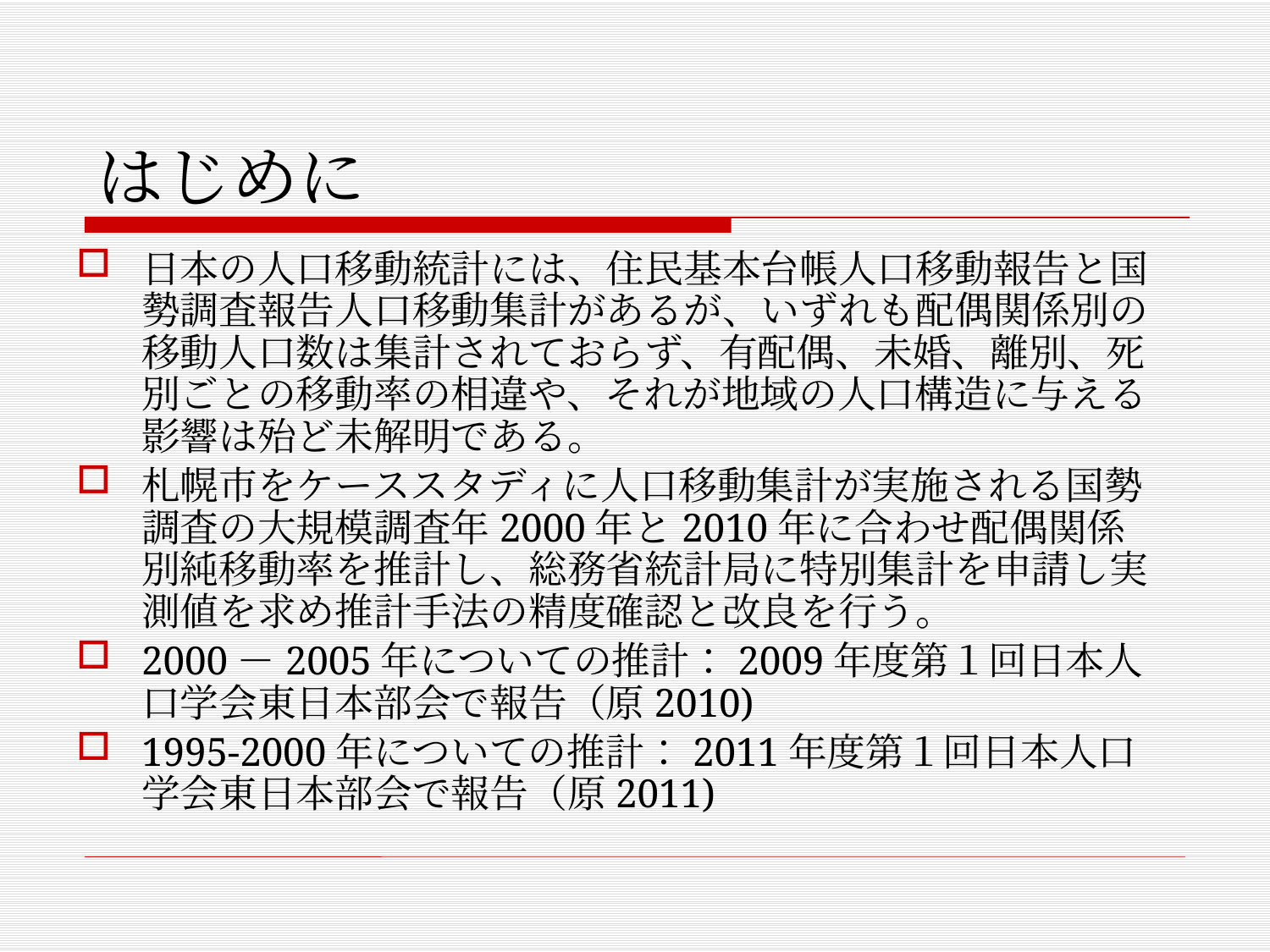

# はじめに
日本の人口移動統計には、住民基本台帳人口移動報告と国勢調査報告人口移動集計があるが、いずれも配偶関係別の移動人口数は集計されておらず、有配偶、未婚、離別、死別ごとの移動率の相違や、それが地域の人口構造に与える影響は殆ど未解明である。
札幌市をケーススタディに人口移動集計が実施される国勢調査の大規模調査年2000年と2010年に合わせ配偶関係別純移動率を推計し、総務省統計局に特別集計を申請し実測値を求め推計手法の精度確認と改良を行う。
2000－2005年についての推計：2009年度第１回日本人口学会東日本部会で報告（原2010)
1995-2000年についての推計：2011年度第１回日本人口学会東日本部会で報告（原2011)